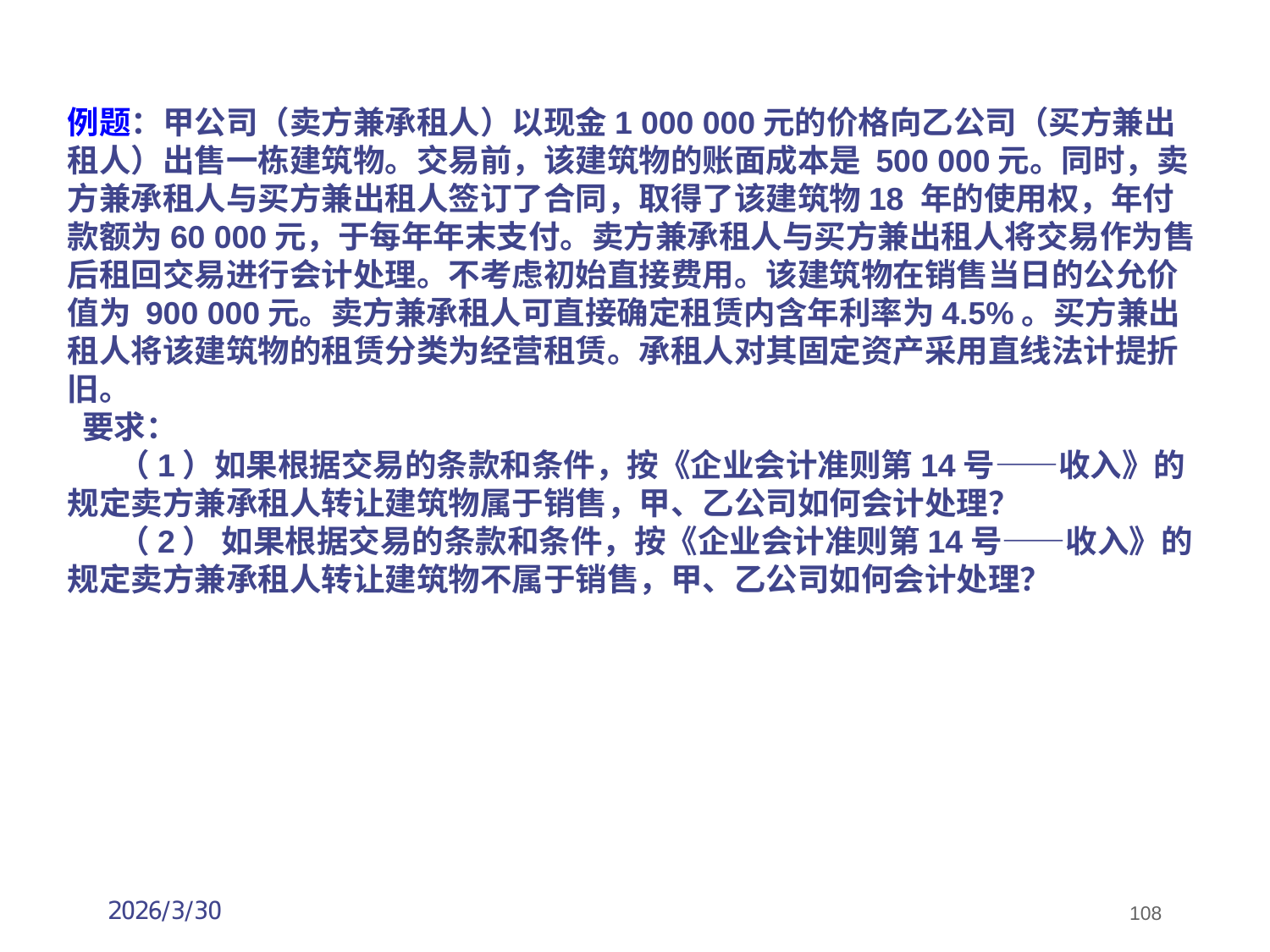

例题：甲公司（卖方兼承租人）以现金1 000 000元的价格向乙公司（买方兼出租人）出售一栋建筑物。交易前，该建筑物的账面成本是 500 000元。同时，卖方兼承租人与买方兼出租人签订了合同，取得了该建筑物18 年的使用权，年付款额为60 000元，于每年年末支付。卖方兼承租人与买方兼出租人将交易作为售后租回交易进行会计处理。不考虑初始直接费用。该建筑物在销售当日的公允价值为 900 000元。卖方兼承租人可直接确定租赁内含年利率为4.5%。买方兼出租人将该建筑物的租赁分类为经营租赁。承租人对其固定资产采用直线法计提折旧。
 要求：
      （1）如果根据交易的条款和条件，按《企业会计准则第14号——收入》的规定卖方兼承租人转让建筑物属于销售，甲、乙公司如何会计处理？
      （2） 如果根据交易的条款和条件，按《企业会计准则第14号——收入》的规定卖方兼承租人转让建筑物不属于销售，甲、乙公司如何会计处理？

2026/3/30
108